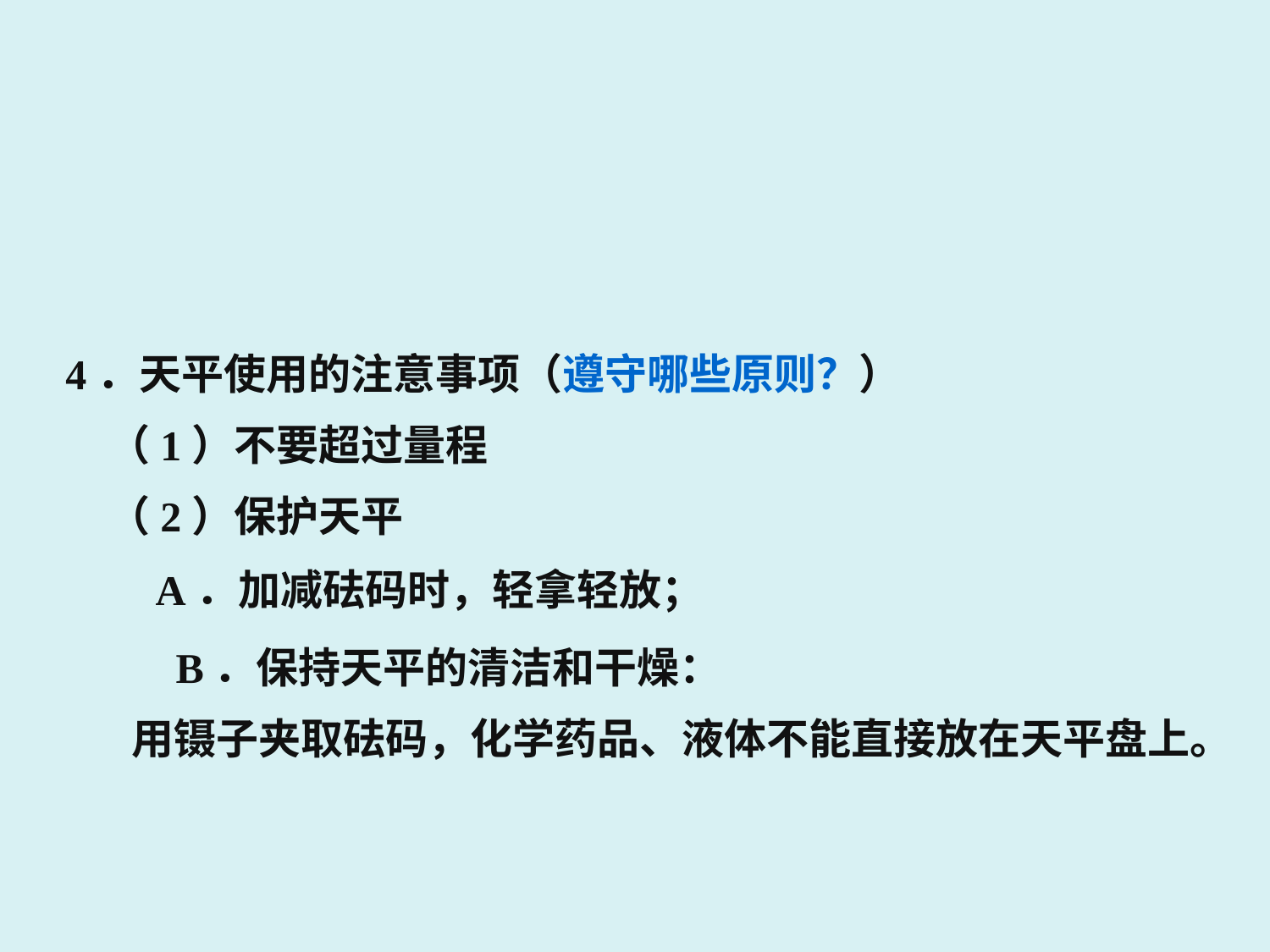

4．天平使用的注意事项（遵守哪些原则？）
　（1）不要超过量程
　（2）保护天平
  　 　A．加减砝码时，轻拿轻放；
  　  B．保持天平的清洁和干燥：
　  用镊子夹取砝码，化学药品、液体不能直接放在天平盘上。